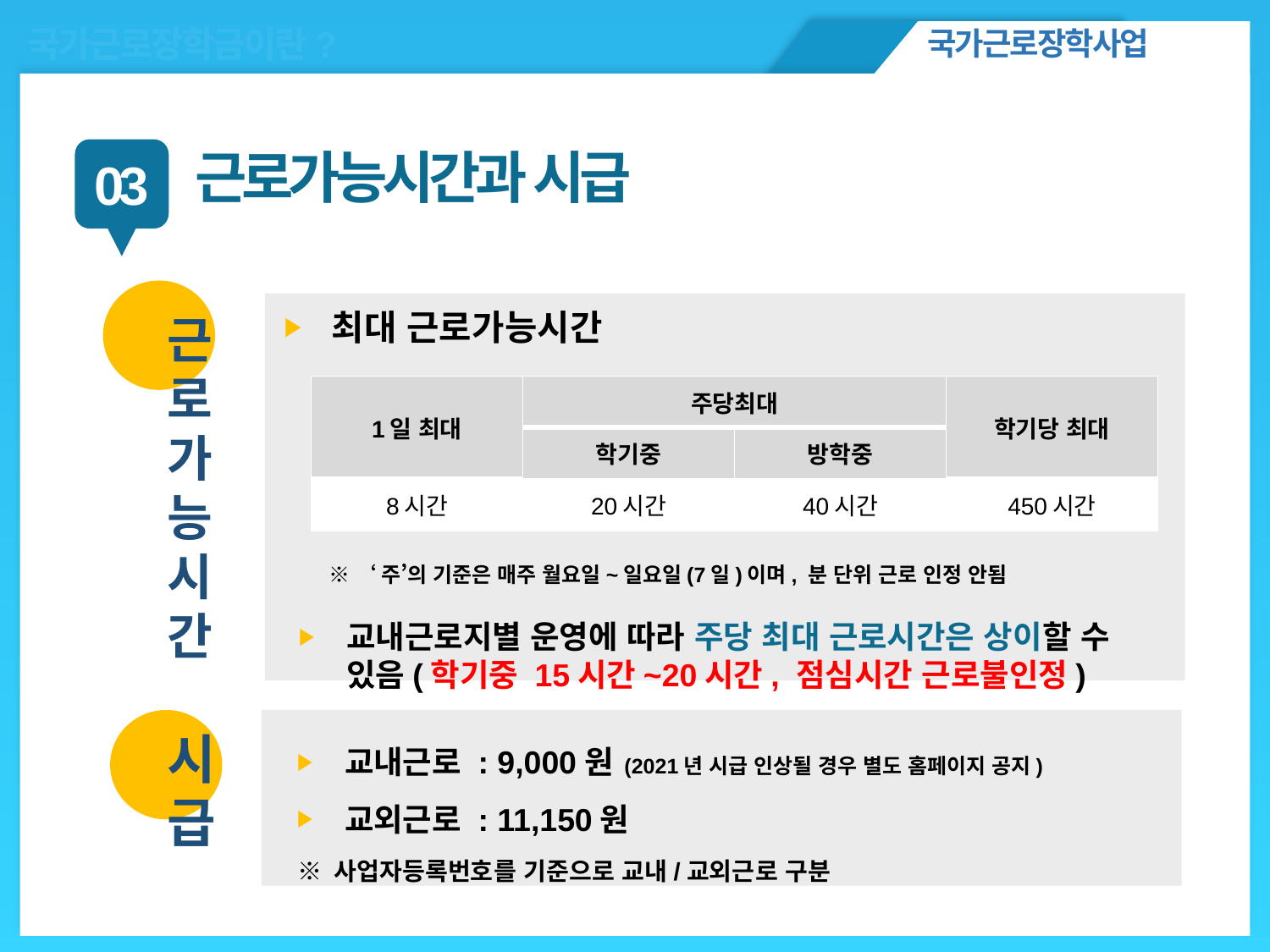

ㅇㅁㄴㅇㄴㅇ
국가근로장학금이란?
국가근로장학사업

근로가능시간과 시급
03

최대 근로가능시간
근
로
가
능
시
간
※ ‘주’의 기준은 매주 월요일~일요일(7일)이며, 분 단위 근로 인정 안됨
교내근로지별 운영에 따라 주당 최대 근로시간은 상이할 수 있음(학기중 15시간~20시간, 점심시간 근로불인정)

교내근로 : 9,000원 (2021년 시급 인상될 경우 별도 홈페이지 공지)
교외근로 : 11,150원
시
급
※ 사업자등록번호를 기준으로 교내/교외근로 구분
| 1일 최대 | 주당최대 |  | 학기당 최대 |
| --- | --- | --- | --- |
|  | 학기중 | 방학중 |  |
| 8시간 | 20시간 | 40시간 | 450시간 |